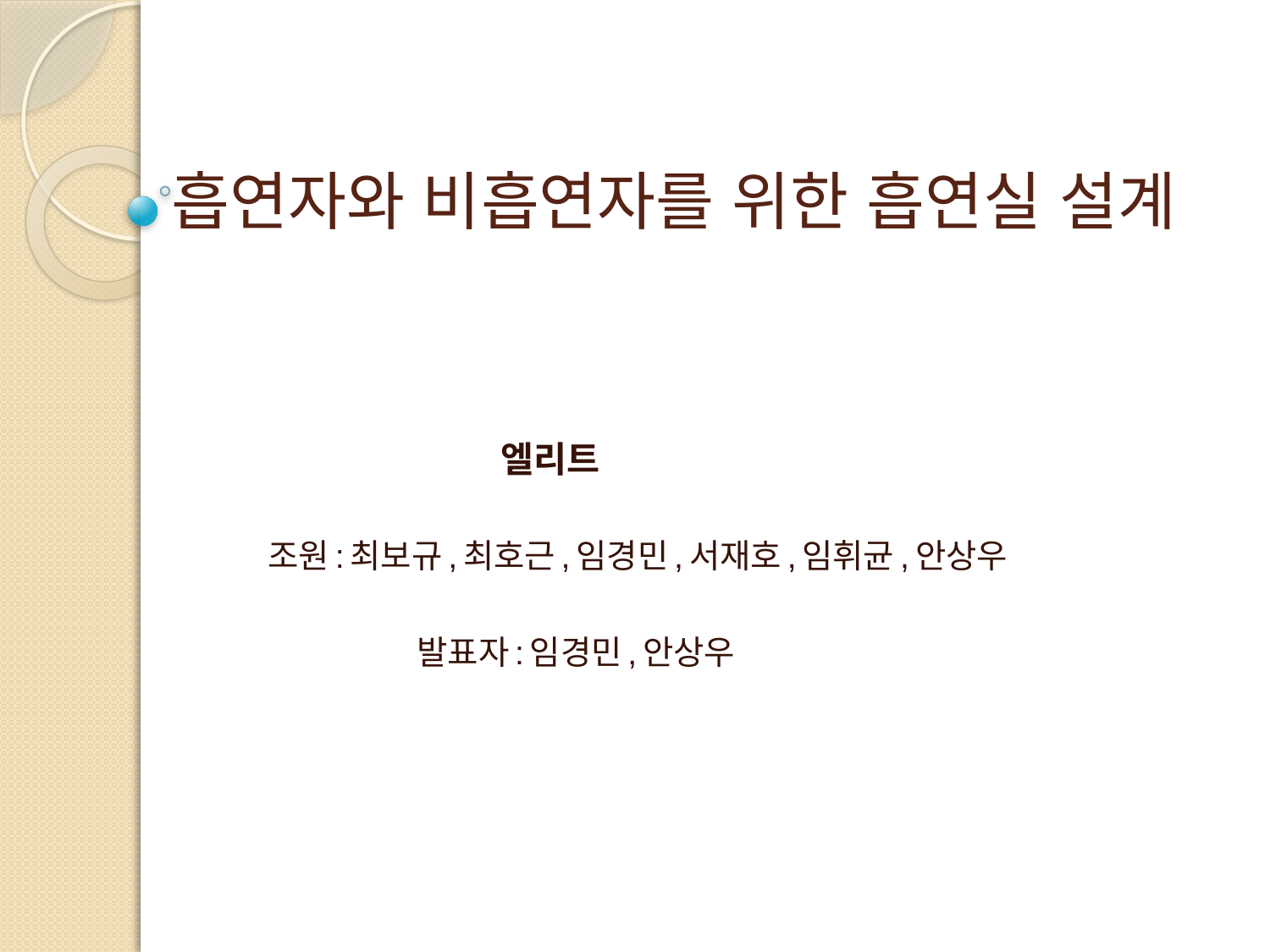

# 흡연자와 비흡연자를 위한 흡연실 설계
                                엘리트

       조원:최보규,최호근,임경민,서재호,임휘균,안상우

                       발표자:임경민,안상우